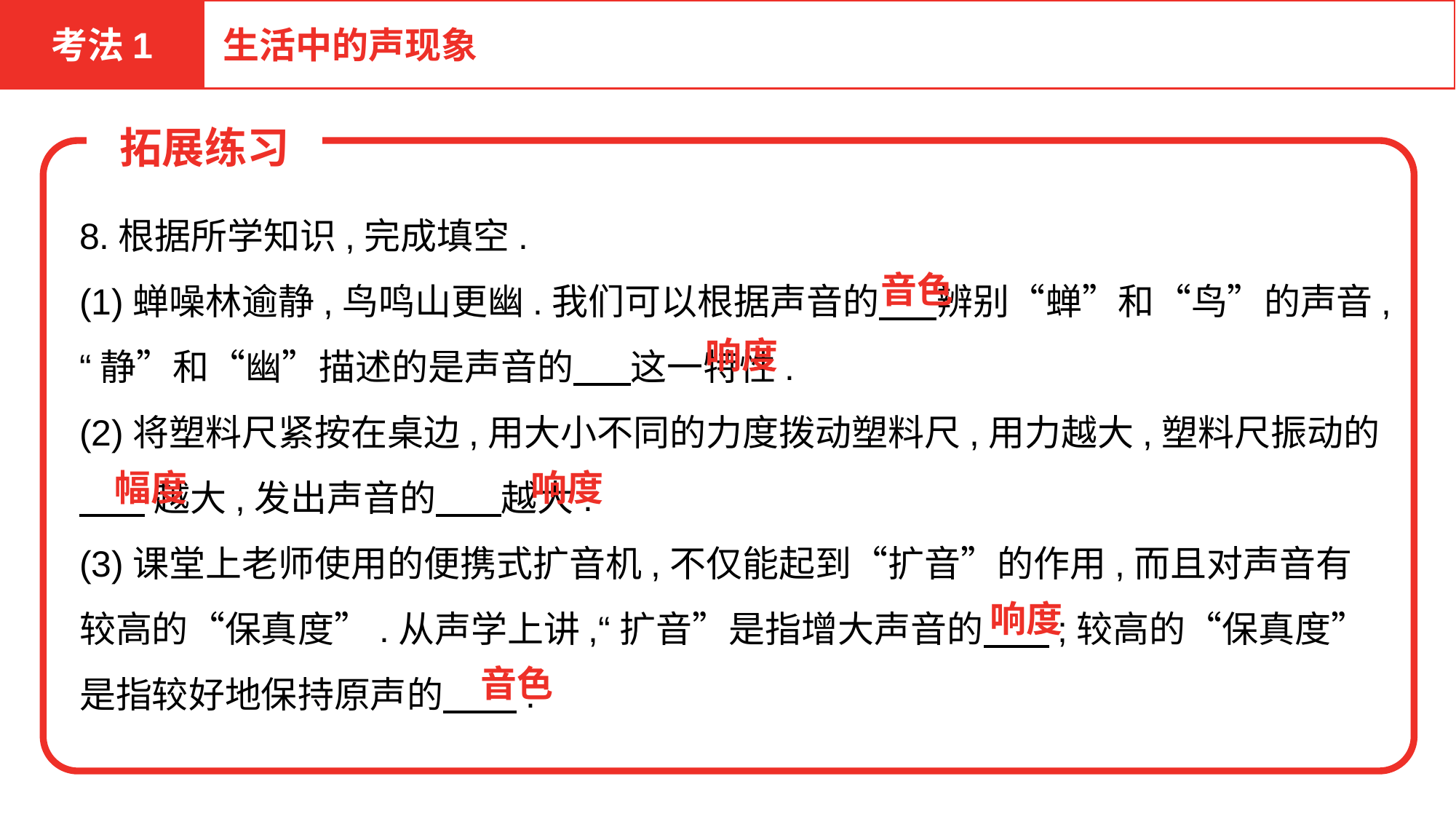

考法1
生活中的声现象
拓展练习

8.根据所学知识,完成填空.
(1)蝉噪林逾静,鸟鸣山更幽.我们可以根据声音的       辨别“蝉”和“鸟”的声音,“静”和“幽”描述的是声音的       这一特性.
(2)将塑料尺紧按在桌边,用大小不同的力度拨动塑料尺,用力越大,塑料尺振动的
        越大,发出声音的        越大.
(3)课堂上老师使用的便携式扩音机,不仅能起到“扩音”的作用,而且对声音有较高的“保真度”.从声学上讲,“扩音”是指增大声音的        ;较高的“保真度”是指较好地保持原声的         .
 音色
 响度
 幅度
 响度
 响度
 音色